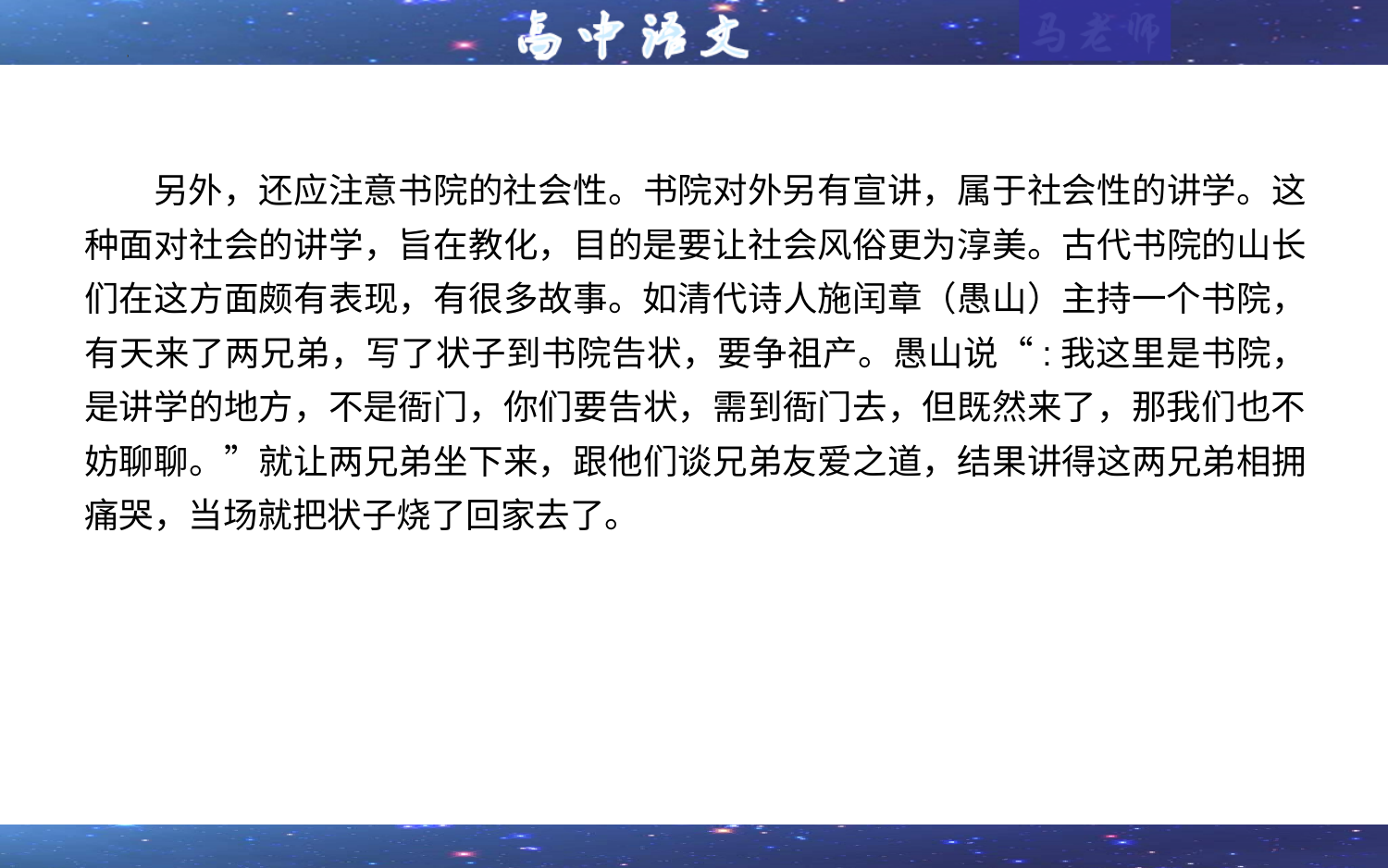

另外，还应注意书院的社会性。书院对外另有宣讲，属于社会性的讲学。这种面对社会的讲学，旨在教化，目的是要让社会风俗更为淳美。古代书院的山长们在这方面颇有表现，有很多故事。如清代诗人施闰章（愚山）主持一个书院，有天来了两兄弟，写了状子到书院告状，要争祖产。愚山说“:我这里是书院，是讲学的地方，不是衙门，你们要告状，需到衙门去，但既然来了，那我们也不妨聊聊。”就让两兄弟坐下来，跟他们谈兄弟友爱之道，结果讲得这两兄弟相拥痛哭，当场就把状子烧了回家去了。